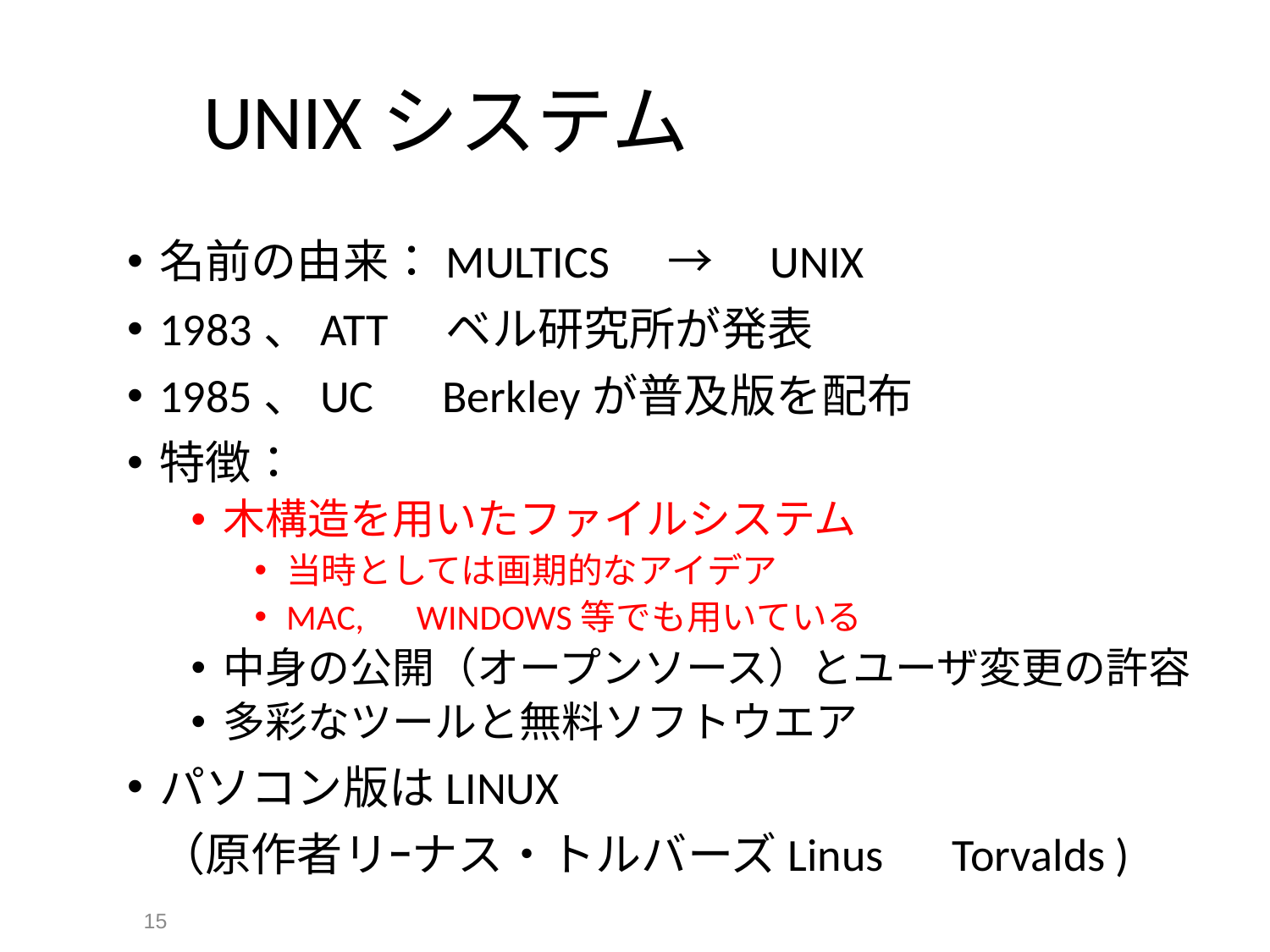

# UNIXシステム
名前の由来：MULTICS　→　UNIX
1983、ATT　ベル研究所が発表
1985、UC　Berkleyが普及版を配布
特徴：
木構造を用いたファイルシステム
当時としては画期的なアイデア
MAC,　WINDOWS等でも用いている
中身の公開（オープンソース）とユーザ変更の許容
多彩なツールと無料ソフトウエア
パソコン版はLINUX
  （原作者リｰナス・トルバーズLinus　Torvalds )
15